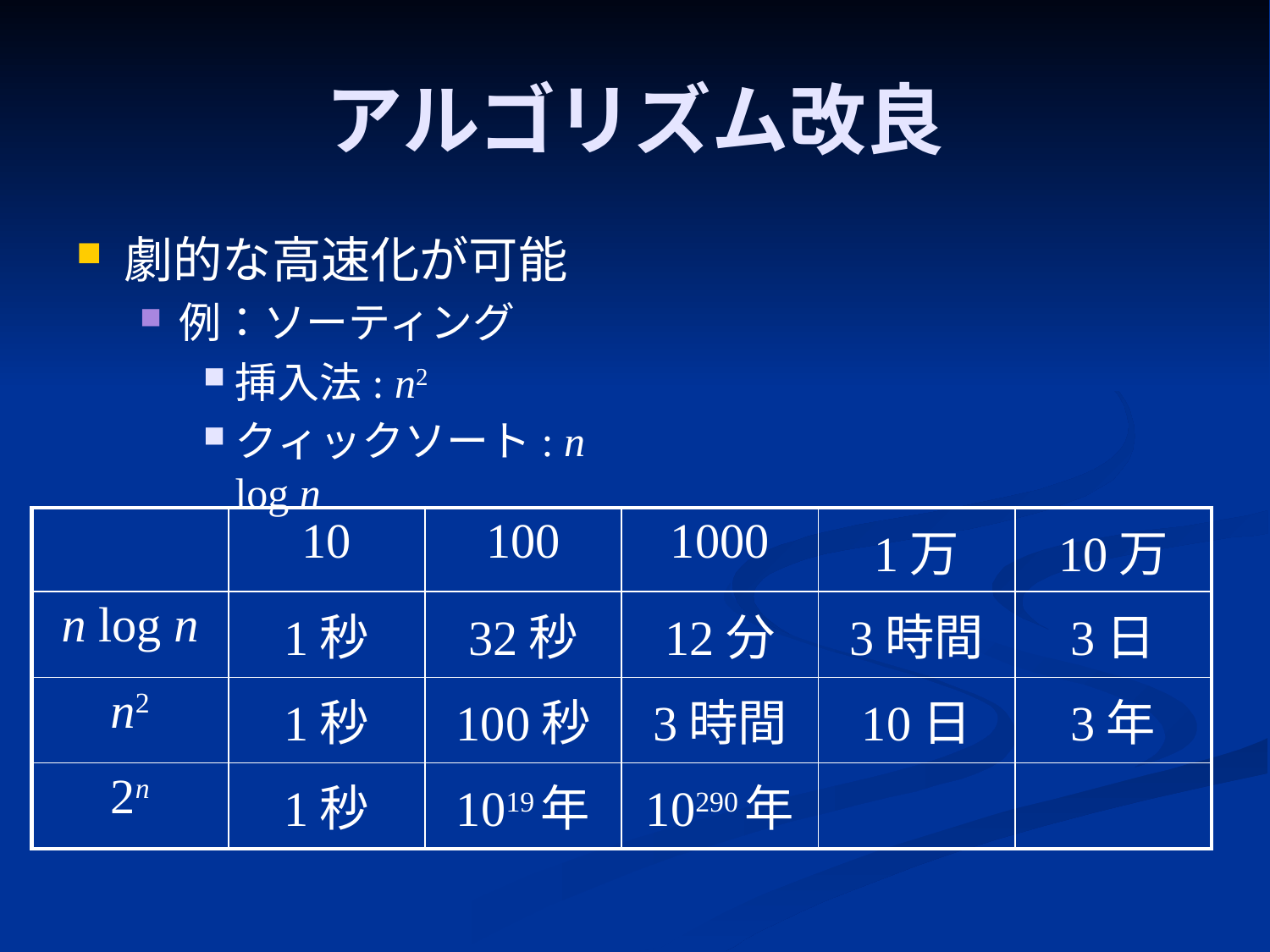

# アルゴリズム改良
劇的な高速化が可能
例：ソーティング
挿入法: n2
クィックソート: n log n
|  | 10 | 100 | 1000 | 1万 | 10万 |
| --- | --- | --- | --- | --- | --- |
| n log n | 1秒 | 32秒 | 12分 | 3時間 | 3日 |
| n2 | 1秒 | 100秒 | 3時間 | 10日 | 3年 |
| 2n | 1秒 | 1019年 | 10290年 |  |  |